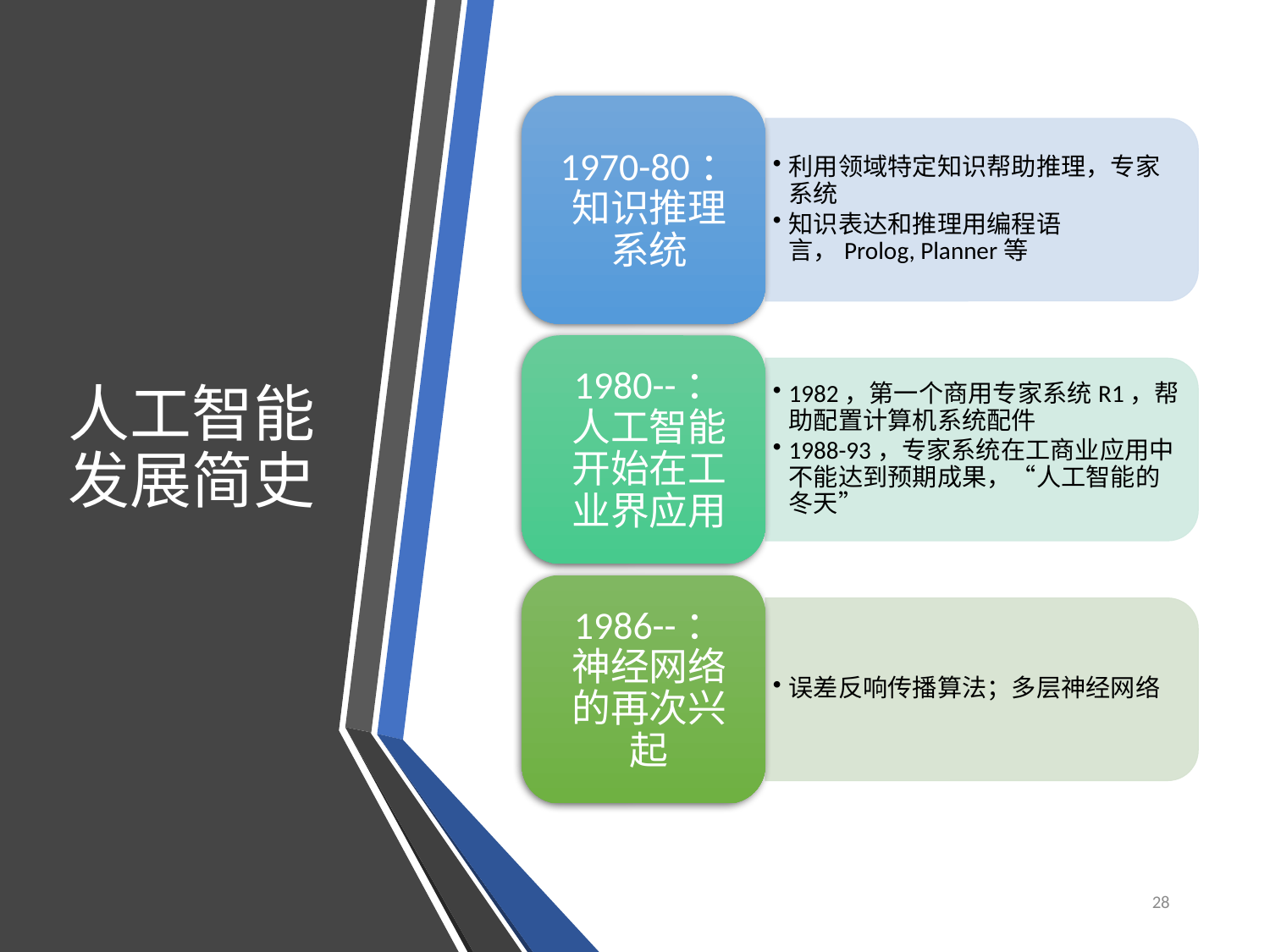

# 人工智能发展简史
利用领域特定知识帮助推理，专家系统
知识表达和推理用编程语言，Prolog, Planner等
1970-80：知识推理系统
1982，第一个商用专家系统R1，帮助配置计算机系统配件
1988-93，专家系统在工商业应用中不能达到预期成果，“人工智能的冬天”
1980--：人工智能开始在工业界应用
误差反响传播算法；多层神经网络
1986--：神经网络的再次兴起
28